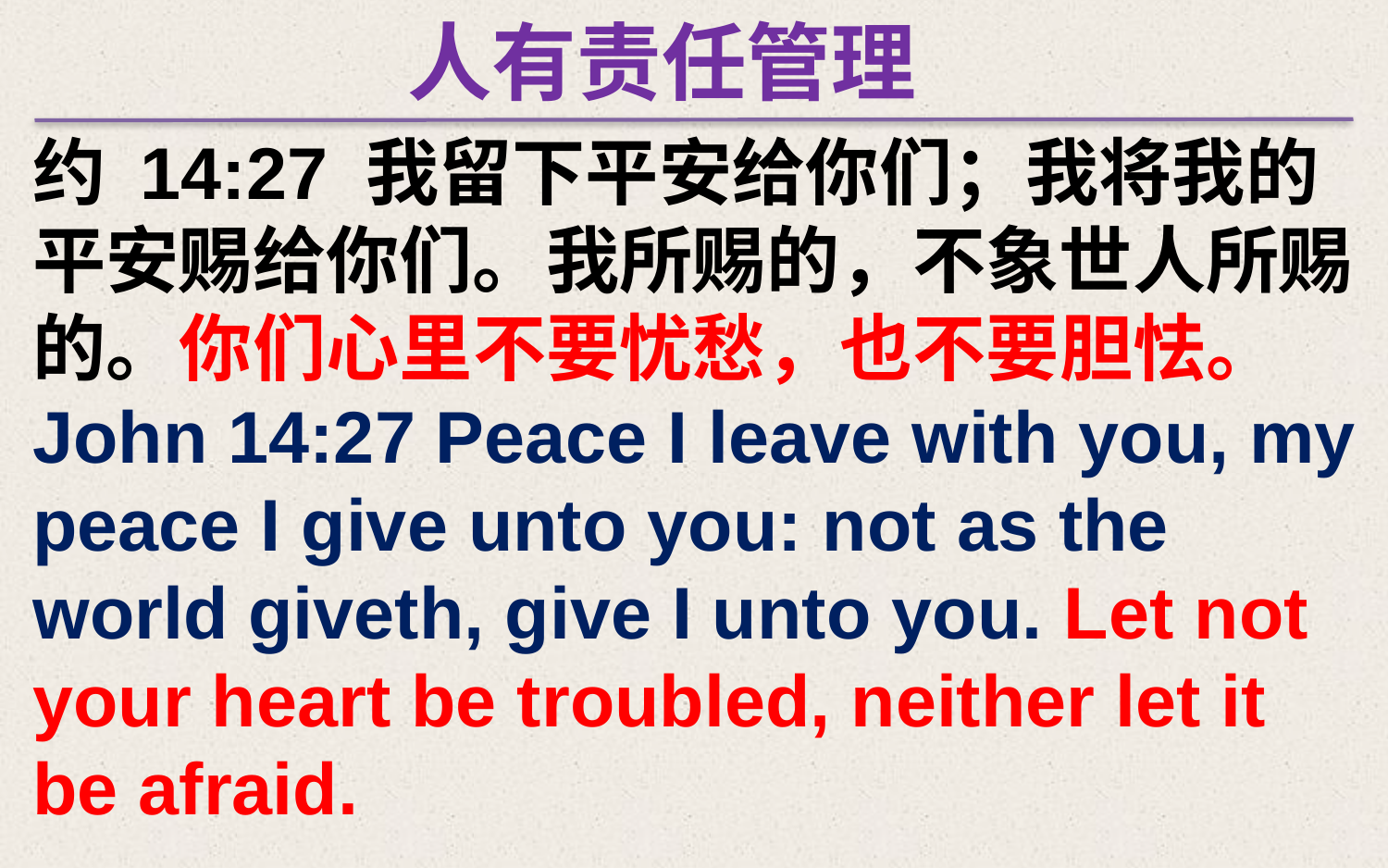

人有责任管理
约 14:27 我留下平安给你们；我将我的平安赐给你们。我所赐的，不象世人所赐的。你们心里不要忧愁，也不要胆怯。
John 14:27 Peace I leave with you, my peace I give unto you: not as the world giveth, give I unto you. Let not your heart be troubled, neither let it be afraid.